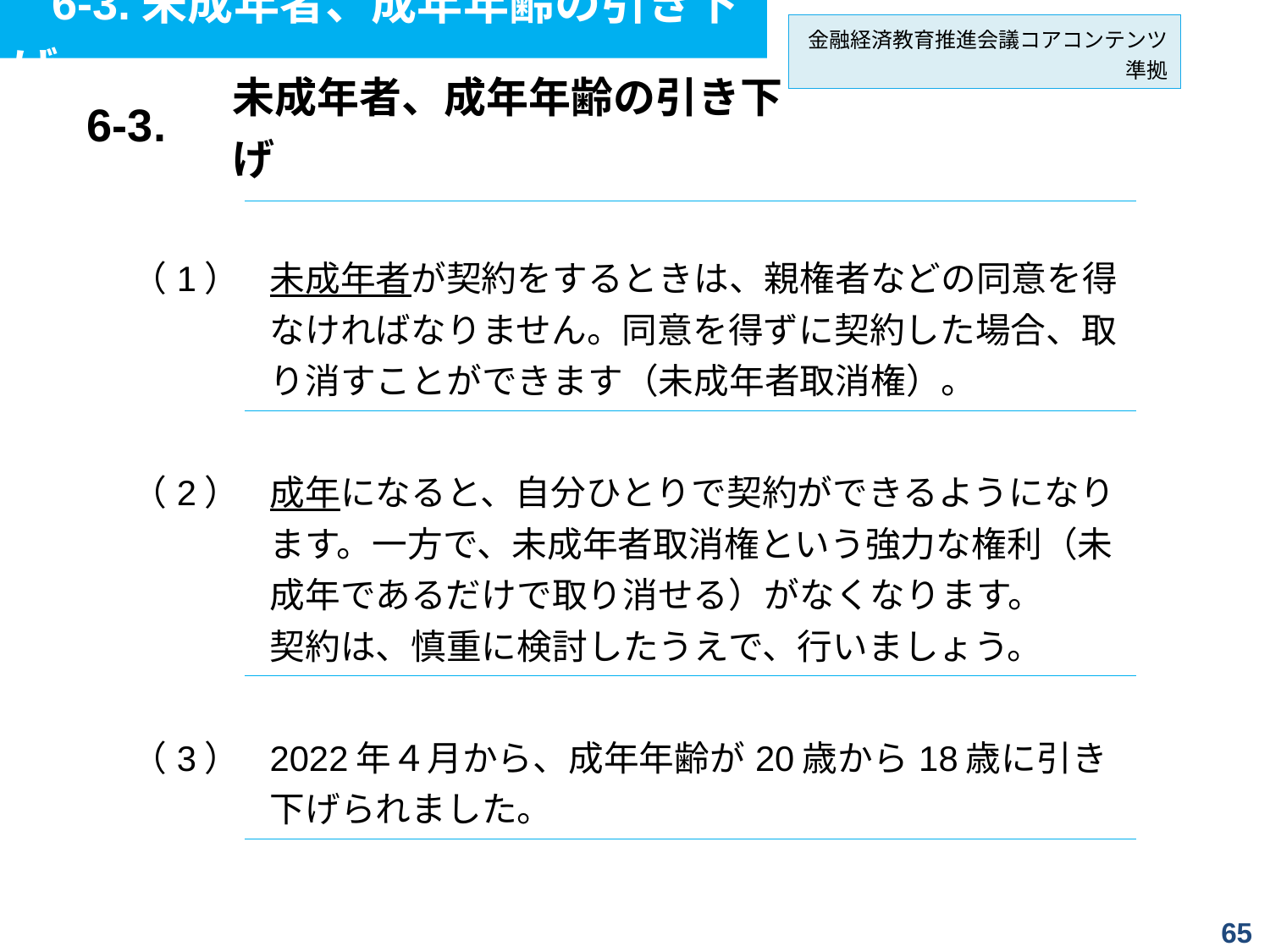

6-3.未成年者、成年年齢の引き下げ
金融経済教育推進会議コアコンテンツ準拠
ファンドの特徴としくみ
| 6-3. | 未成年者、成年年齢の引き下げ |
| --- | --- |
|  |  |
| --- | --- |
| （1） | 未成年者が契約をするときは、親権者などの同意を得なければなりません。同意を得ずに契約した場合、取り消すことができます（未成年者取消権）。 |
|  |  |
| （2） | 成年になると、自分ひとりで契約ができるようになります。一方で、未成年者取消権という強力な権利（未成年であるだけで取り消せる）がなくなります。 契約は、慎重に検討したうえで、行いましょう。 |
|  |  |
| （3） | 2022年４月から、成年年齢が20歳から18歳に引き下げられました。 |